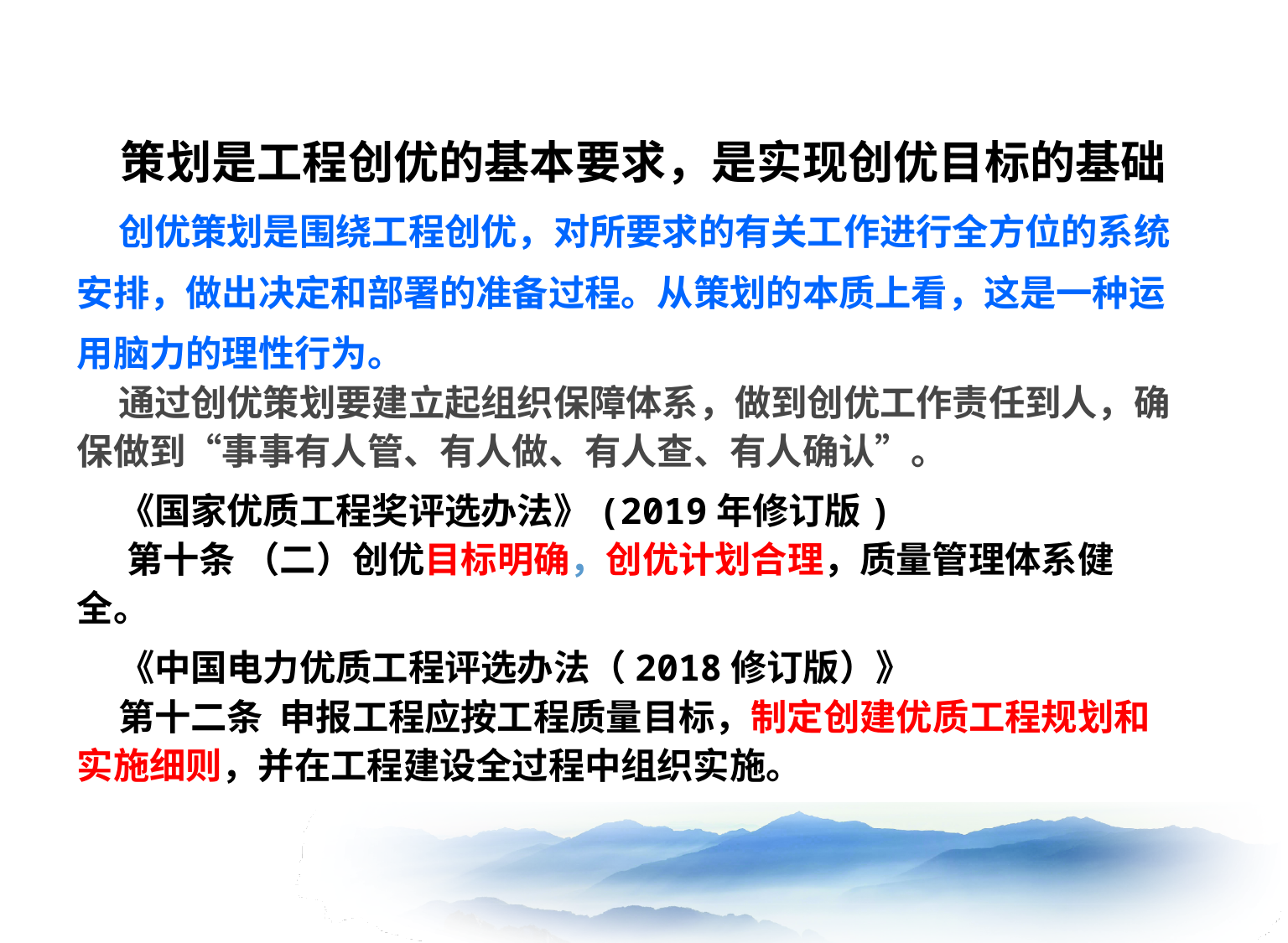

策划是工程创优的基本要求，是实现创优目标的基础
    创优策划是围绕工程创优，对所要求的有关工作进行全方位的系统
安排，做出决定和部署的准备过程。从策划的本质上看，这是一种运
用脑力的理性行为。
    通过创优策划要建立起组织保障体系，做到创优工作责任到人，确
保做到“事事有人管、有人做、有人查、有人确认”。
    《国家优质工程奖评选办法》(2019年修订版)
     第十条 （二）创优目标明确，创优计划合理，质量管理体系健
全。
    《中国电力优质工程评选办法（2018修订版）》
    第十二条  申报工程应按工程质量目标，制定创建优质工程规划和
实施细则，并在工程建设全过程中组织实施。